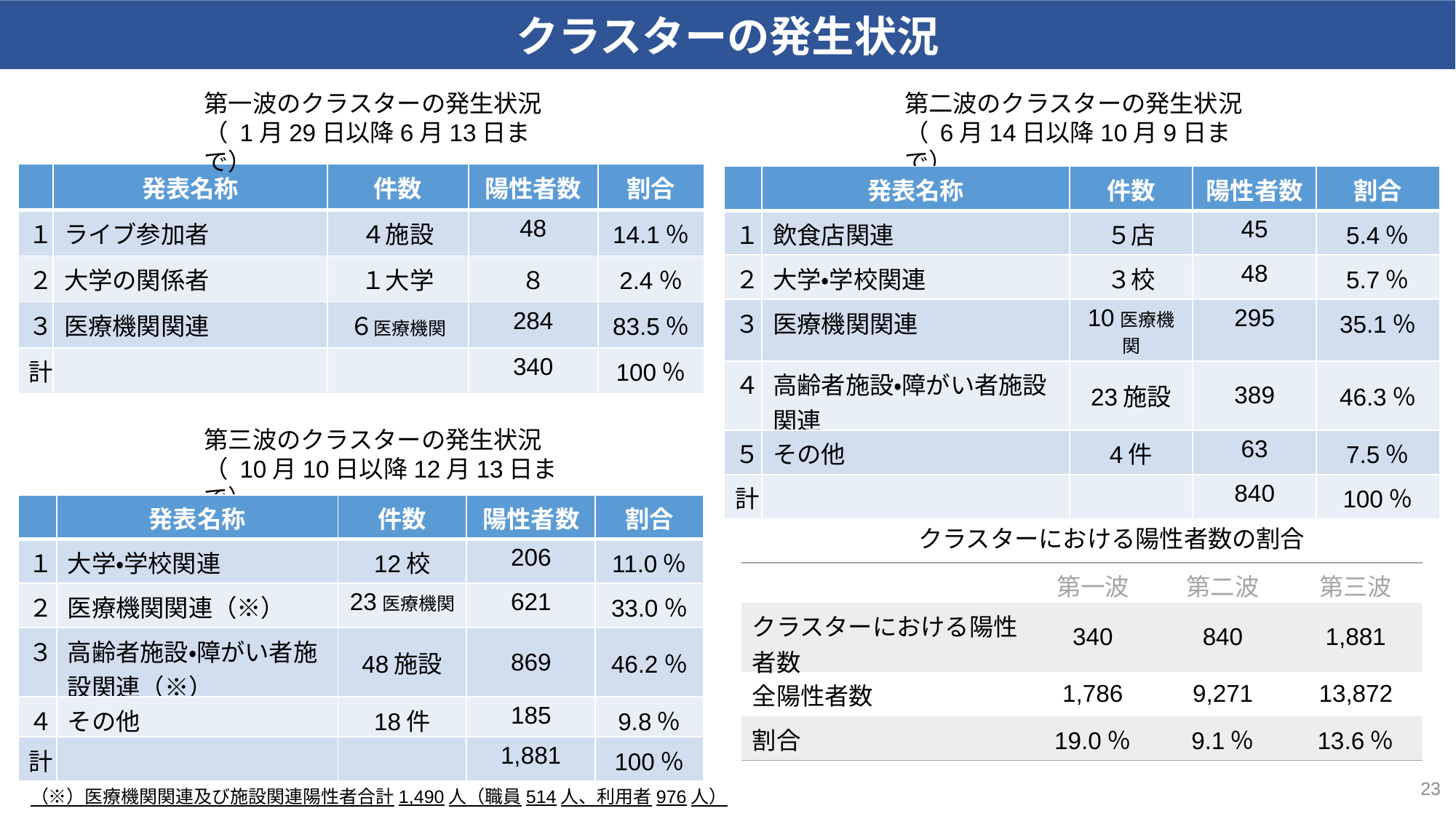

クラスターの発生状況
第一波のクラスターの発生状況
（ 1月29日以降6月13日まで）
第二波のクラスターの発生状況
（ 6月14日以降10月9日まで）
|  | 発表名称 | 件数 | 陽性者数 | 割合 |
| --- | --- | --- | --- | --- |
| １ | ライブ参加者 | ４施設 | 48 | 14.1％ |
| ２ | 大学の関係者 | １大学 | ８ | 2.4％ |
| ３ | 医療機関関連 | ６医療機関 | 284 | 83.5％ |
| 計 |  |  | 340 | 100％ |
|  | 発表名称 | 件数 | 陽性者数 | 割合 |
| --- | --- | --- | --- | --- |
| １ | 飲食店関連 | ５店 | 45 | 5.4％ |
| ２ | 大学・学校関連 | ３校 | 48 | 5.7％ |
| ３ | 医療機関関連 | 10医療機関 | 295 | 35.1％ |
| ４ | 高齢者施設・障がい者施設関連 | 23施設 | 389 | 46.3％ |
| ５ | その他 | 4件 | 63 | 7.5％ |
| 計 |  |  | 840 | 100％ |
第三波のクラスターの発生状況
（ 10月10日以降12月13日まで）
|  | 発表名称 | 件数 | 陽性者数 | 割合 |
| --- | --- | --- | --- | --- |
| １ | 大学・学校関連 | 12校 | 206 | 11.0％ |
| ２ | 医療機関関連（※） | 23医療機関 | 621 | 33.0％ |
| ３ | 高齢者施設・障がい者施設関連（※） | 48施設 | 869 | 46.2％ |
| ４ | その他 | 18件 | 185 | 9.8％ |
| 計 |  |  | 1,881 | 100％ |
クラスターにおける陽性者数の割合
|  | 第一波 | 第二波 | 第三波 |
| --- | --- | --- | --- |
| クラスターにおける陽性者数 | 340 | 840 | 1,881 |
| 全陽性者数 | 1,786 | 9,271 | 13,872 |
| 割合 | 19.0％ | 9.1％ | 13.6％ |
23
（※）医療機関関連及び施設関連陽性者合計1,490人（職員514人、利用者976人）